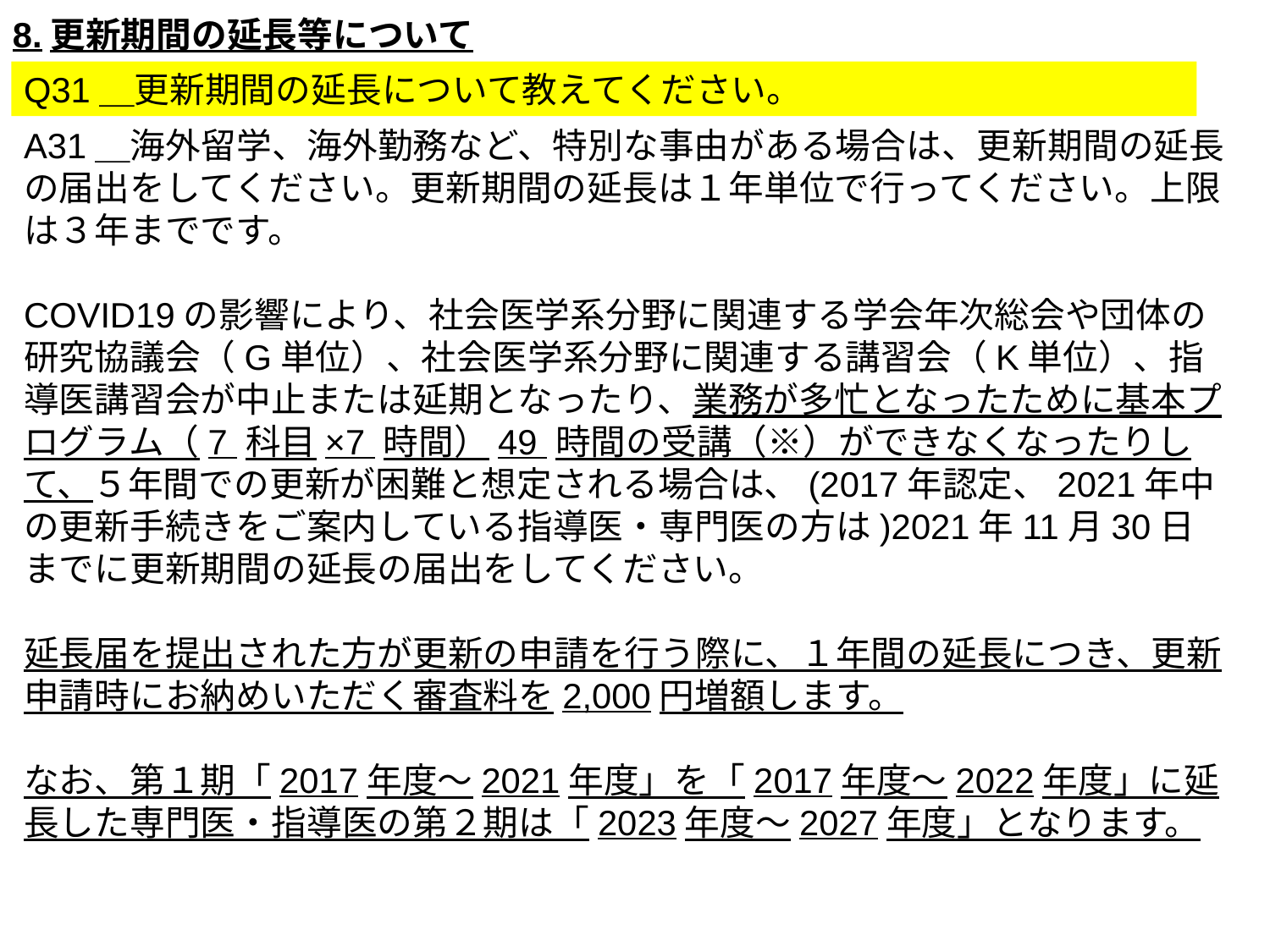

8.更新期間の延長等について
Q31＿更新期間の延長について教えてください。
A31＿海外留学、海外勤務など、特別な事由がある場合は、更新期間の延長の届出をしてください。更新期間の延長は１年単位で行ってください。上限は３年までです。
COVID19の影響により、社会医学系分野に関連する学会年次総会や団体の研究協議会（G単位）、社会医学系分野に関連する講習会（K単位）、指導医講習会が中止または延期となったり、業務が多忙となったために基本プログラム（7 科目×7 時間）49 時間の受講（※）ができなくなったりして、５年間での更新が困難と想定される場合は、(2017年認定、2021年中の更新手続きをご案内している指導医・専門医の方は)2021年11月30日までに更新期間の延長の届出をしてください。
延長届を提出された方が更新の申請を行う際に、１年間の延長につき、更新申請時にお納めいただく審査料を2,000円増額します。
なお、第１期「2017年度～2021年度」を「2017年度～2022年度」に延長した専門医・指導医の第２期は「2023年度～2027年度」となります。